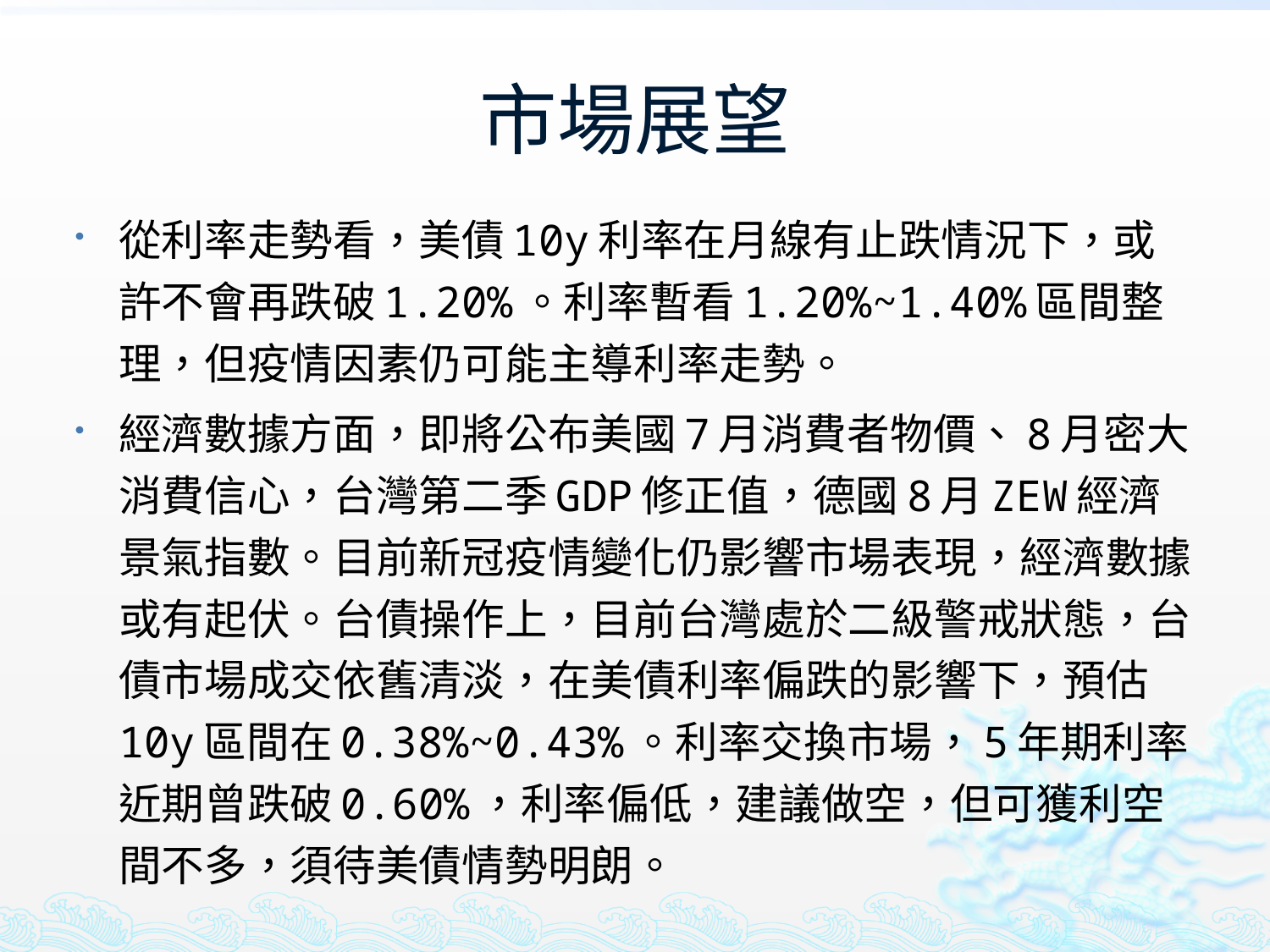

# 市場展望
從利率走勢看，美債10y利率在月線有止跌情況下，或許不會再跌破1.20%。利率暫看1.20%~1.40%區間整理，但疫情因素仍可能主導利率走勢。
經濟數據方面，即將公布美國7月消費者物價、8月密大消費信心，台灣第二季GDP修正值，德國8月ZEW經濟景氣指數。目前新冠疫情變化仍影響市場表現，經濟數據或有起伏。台債操作上，目前台灣處於二級警戒狀態，台債市場成交依舊清淡，在美債利率偏跌的影響下，預估10y區間在0.38%~0.43%。利率交換市場，5年期利率近期曾跌破0.60%，利率偏低，建議做空，但可獲利空間不多，須待美債情勢明朗。